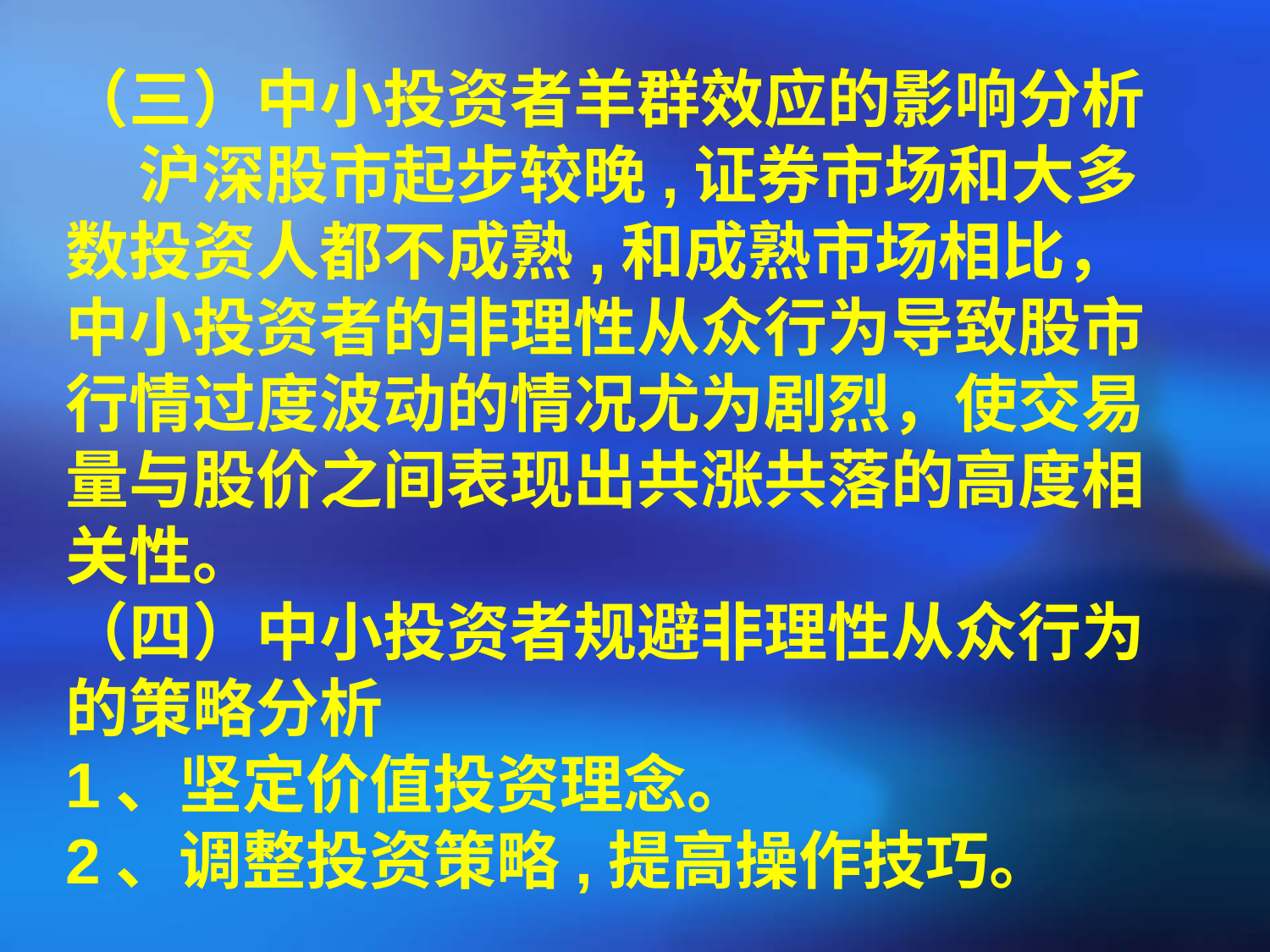

（三）中小投资者羊群效应的影响分析
    沪深股市起步较晚,证券市场和大多数投资人都不成熟,和成熟市场相比，中小投资者的非理性从众行为导致股市行情过度波动的情况尤为剧烈，使交易量与股价之间表现出共涨共落的高度相关性。
（四）中小投资者规避非理性从众行为的策略分析
1、坚定价值投资理念。
2、调整投资策略,提高操作技巧。